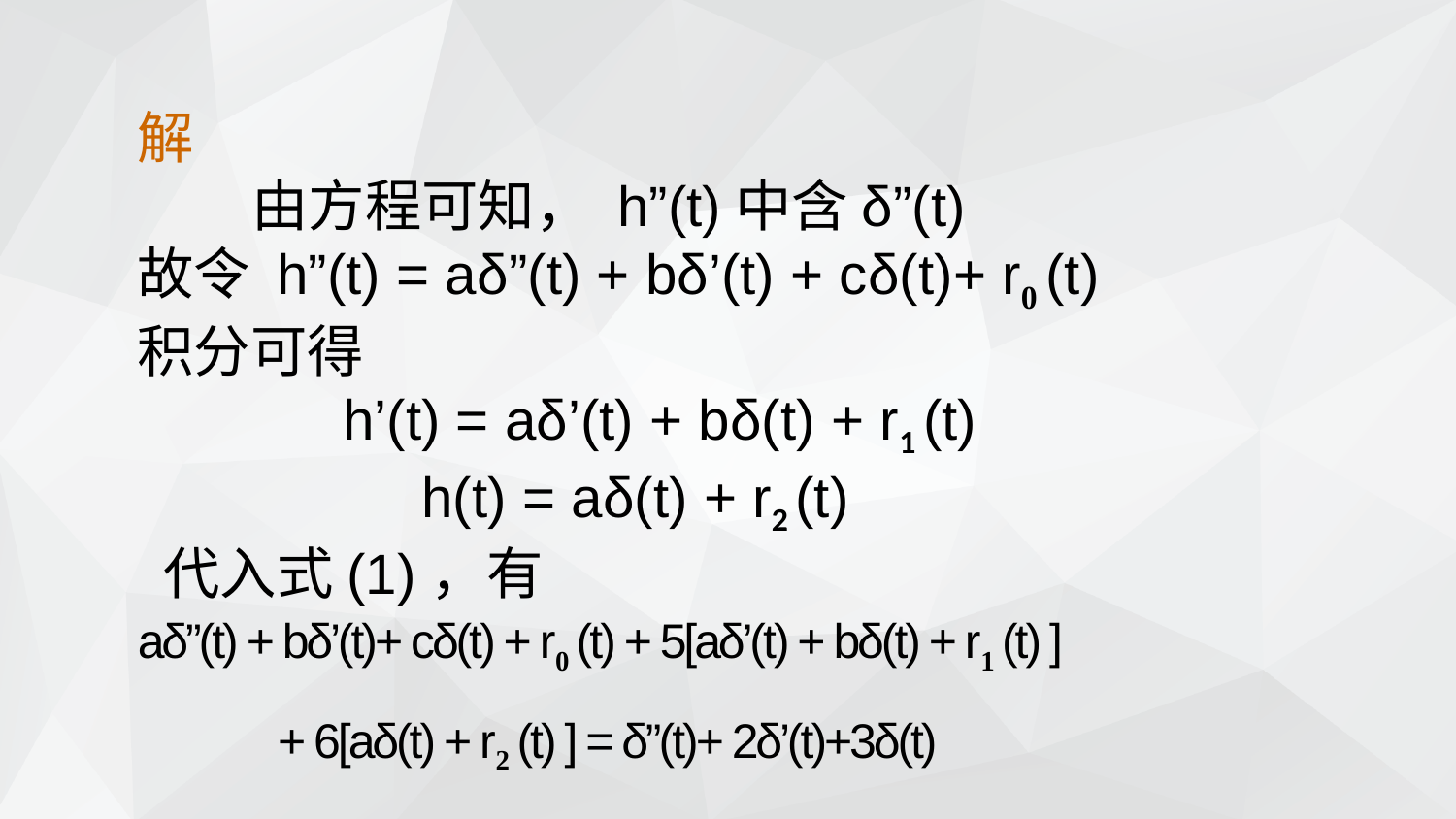

解
        由方程可知， h”(t)中含δ”(t)
故令 h”(t) = aδ”(t) + bδ’(t) + cδ(t)+ r0 (t)
积分可得
             h’(t) = aδ’(t) + bδ(t) + r1 (t)
                  h(t) = aδ(t) + r2 (t)
 代入式(1)，有
aδ”(t) + bδ’(t)+ cδ(t) + r0 (t) + 5[aδ’(t) + bδ(t) + r1 (t) ]
             + 6[aδ(t) + r2 (t) ] = δ”(t)+ 2δ’(t)+3δ(t)